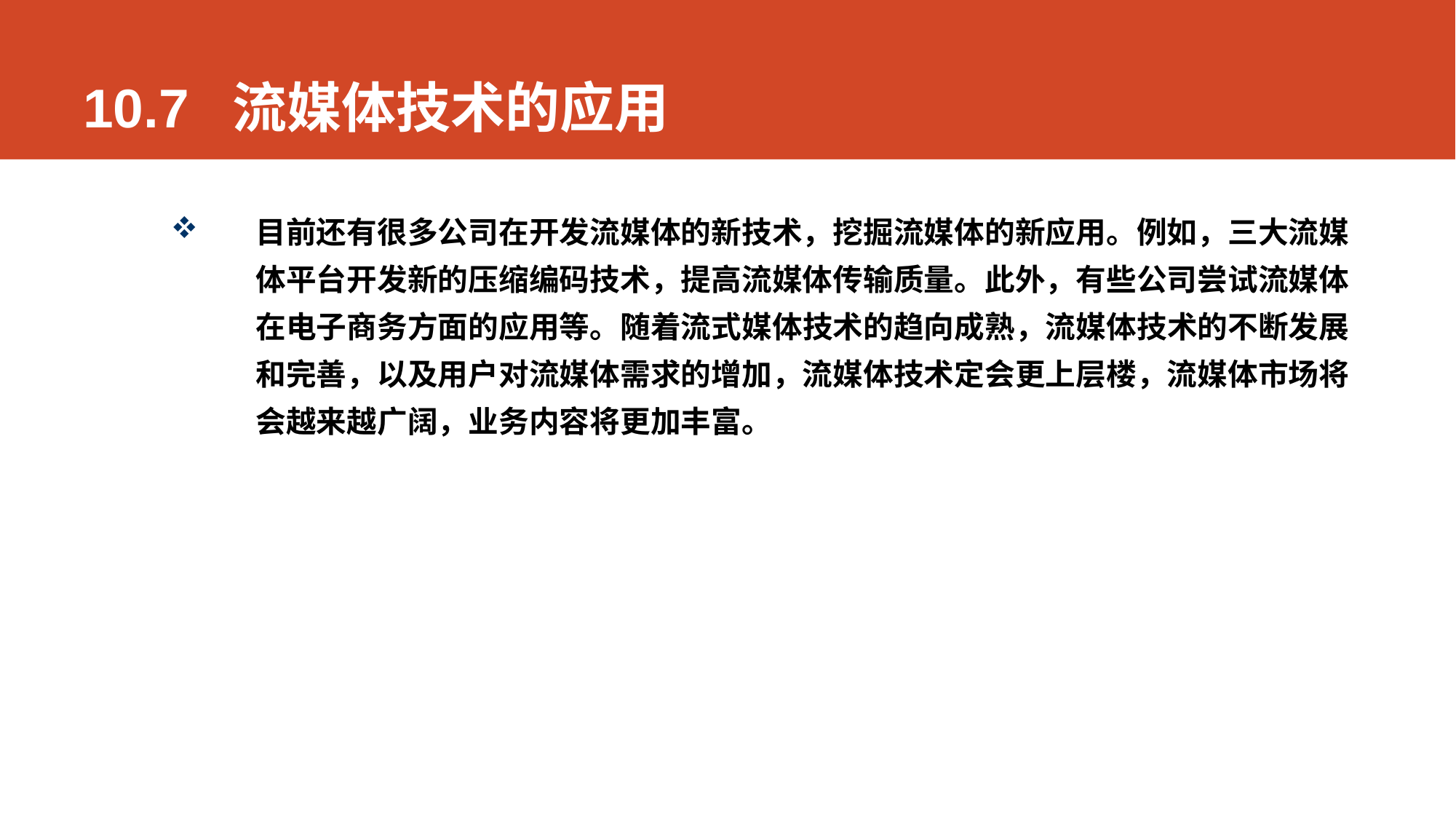

# 10.7  流媒体技术的应用
目前还有很多公司在开发流媒体的新技术，挖掘流媒体的新应用。例如，三大流媒体平台开发新的压缩编码技术，提高流媒体传输质量。此外，有些公司尝试流媒体在电子商务方面的应用等。随着流式媒体技术的趋向成熟，流媒体技术的不断发展和完善，以及用户对流媒体需求的增加，流媒体技术定会更上层楼，流媒体市场将会越来越广阔，业务内容将更加丰富。